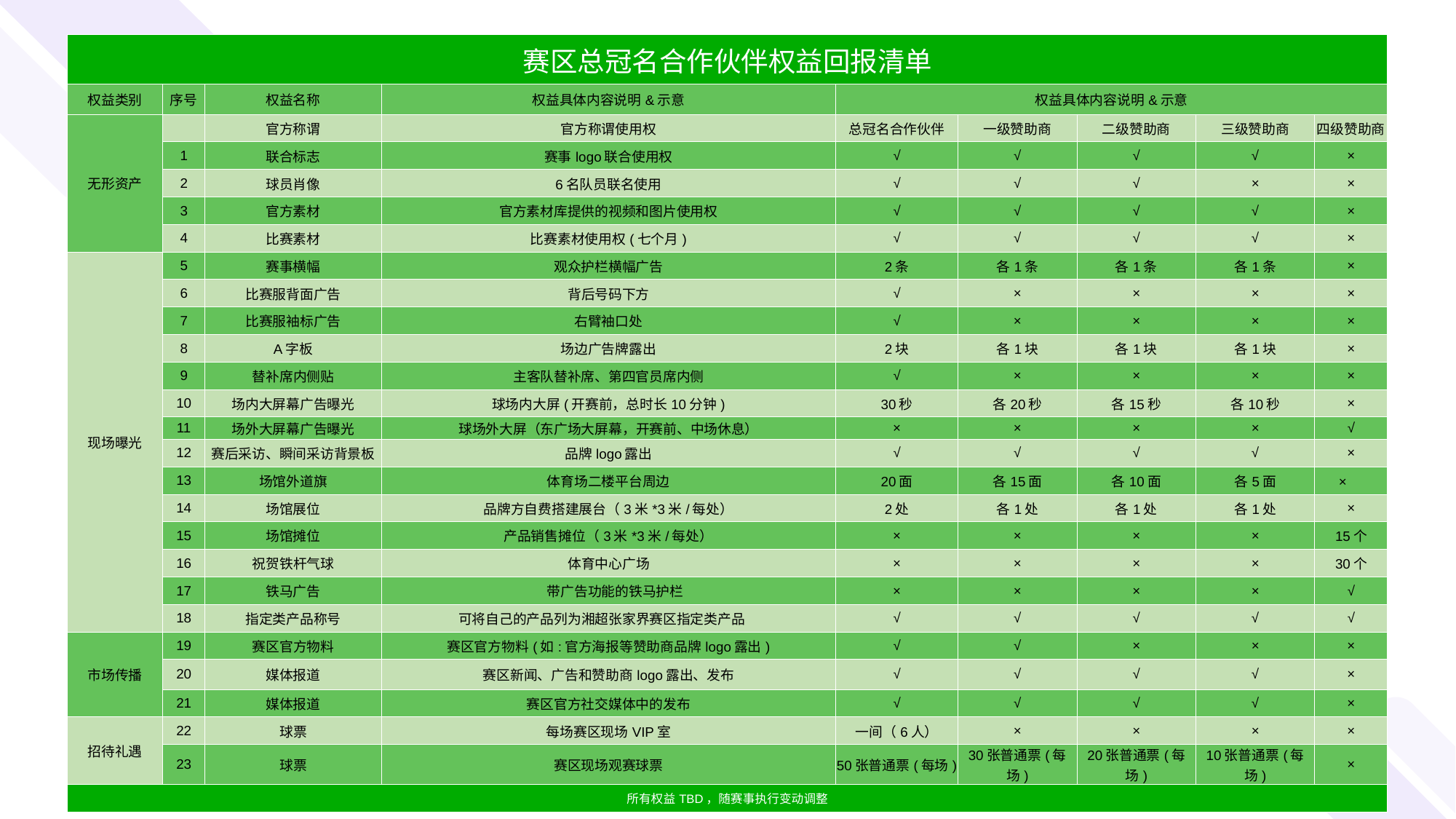

| 赛区总冠名合作伙伴权益回报清单 |  |  |  |  |  |  |  |  |
| --- | --- | --- | --- | --- | --- | --- | --- | --- |
| 权益类别 | 序号 | 权益名称 | 权益具体内容说明&示意 | 权益具体内容说明&示意 |  |  |  |  |
| 无形资产 |  | 官方称谓 | 官方称谓使用权 | 总冠名合作伙伴 | 一级赞助商 | 二级赞助商 | 三级赞助商 | 四级赞助商 |
|  | 1 | 联合标志 | 赛事logo联合使用权 | √ | √ | √ | √ | × |
|  | 2 | 球员肖像 | 6名队员联名使用 | √ | √ | √ | × | × |
|  | 3 | 官方素材 | 官方素材库提供的视频和图片使用权 | √ | √ | √ | √ | × |
|  | 4 | 比赛素材 | 比赛素材使用权(七个月) | √ | √ | √ | √ | × |
| 现场曝光 | 5 | 赛事横幅 | 观众护栏横幅广告 | 2条 | 各1条 | 各1条 | 各1条 | × |
|  | 6 | 比赛服背面广告 | 背后号码下方 | √ | × | × | × | × |
|  | 7 | 比赛服袖标广告 | 右臂袖口处 | √ | × | × | × | × |
|  | 8 | A字板 | 场边广告牌露出 | 2块 | 各1块 | 各1块 | 各1块 | × |
|  | 9 | 替补席内侧贴 | 主客队替补席、第四官员席内侧 | √ | × | × | × | × |
|  | 10 | 场内大屏幕广告曝光 | 球场内大屏(开赛前，总时长10分钟) | 30秒 | 各20秒 | 各15秒 | 各10秒 | × |
|  | 11 | 场外大屏幕广告曝光 | 球场外大屏（东广场大屏幕，开赛前、中场休息） | × | × | × | × | √ |
|  | 12 | 赛后采访、瞬间采访背景板 | 品牌logo露出 | √ | √ | √ | √ | × |
|  | 13 | 场馆外道旗 | 体育场二楼平台周边 | 20面 | 各15面 | 各10面 | 各5面 | × |
|  | 14 | 场馆展位 | 品牌方自费搭建展台（3米\*3米/每处） | 2处 | 各1处 | 各1处 | 各1处 | × |
|  | 15 | 场馆摊位 | 产品销售摊位（3米\*3米/每处） | × | × | × | × | 15个 |
|  | 16 | 祝贺铁杆气球 | 体育中心广场 | × | × | × | × | 30个 |
|  | 17 | 铁马广告 | 带广告功能的铁马护栏 | × | × | × | × | √ |
|  | 18 | 指定类产品称号 | 可将自己的产品列为湘超张家界赛区指定类产品 | √ | √ | √ | √ | √ |
| 市场传播 | 19 | 赛区官方物料 | 赛区官方物料(如:官方海报等赞助商品牌logo露出) | √ | √ | × | × | × |
|  | 20 | 媒体报道 | 赛区新闻、广告和赞助商logo露出、发布 | √ | √ | √ | √ | × |
|  | 21 | 媒体报道 | 赛区官方社交媒体中的发布 | √ | √ | √ | √ | × |
| 招待礼遇 | 22 | 球票 | 每场赛区现场VIP室 | 一间（6人） | × | × | × | × |
|  | 23 | 球票 | 赛区现场观赛球票 | 50张普通票(每场) | 30张普通票(每场) | 20张普通票(每场) | 10张普通票(每场) | × |
| 所有权益TBD，随赛事执行变动调整 |  |  |  |  |  |  |  |  |